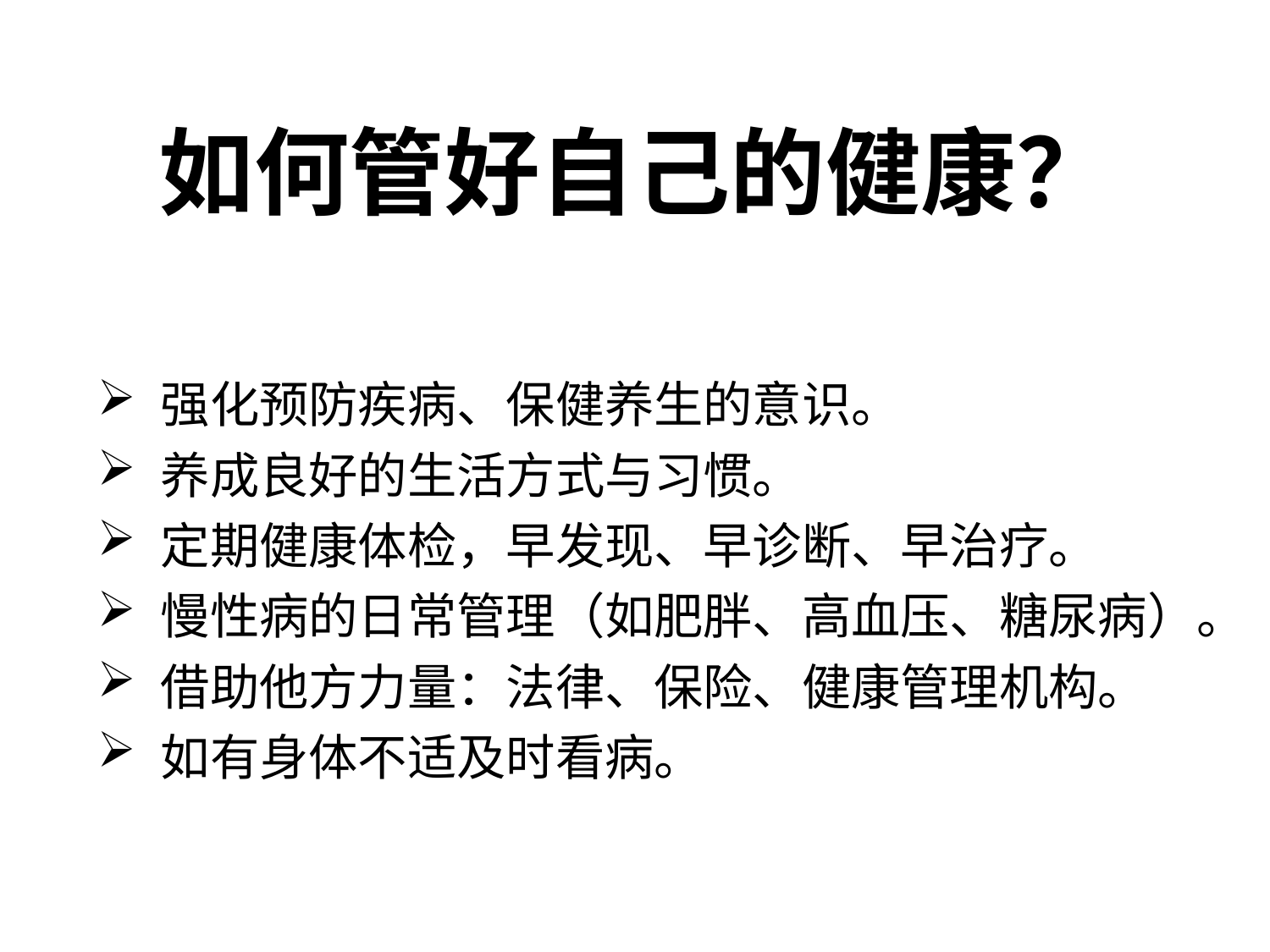

如何管好自己的健康？
强化预防疾病、保健养生的意识。
养成良好的生活方式与习惯。
定期健康体检，早发现、早诊断、早治疗。
慢性病的日常管理（如肥胖、高血压、糖尿病）。
借助他方力量：法律、保险、健康管理机构。
如有身体不适及时看病。